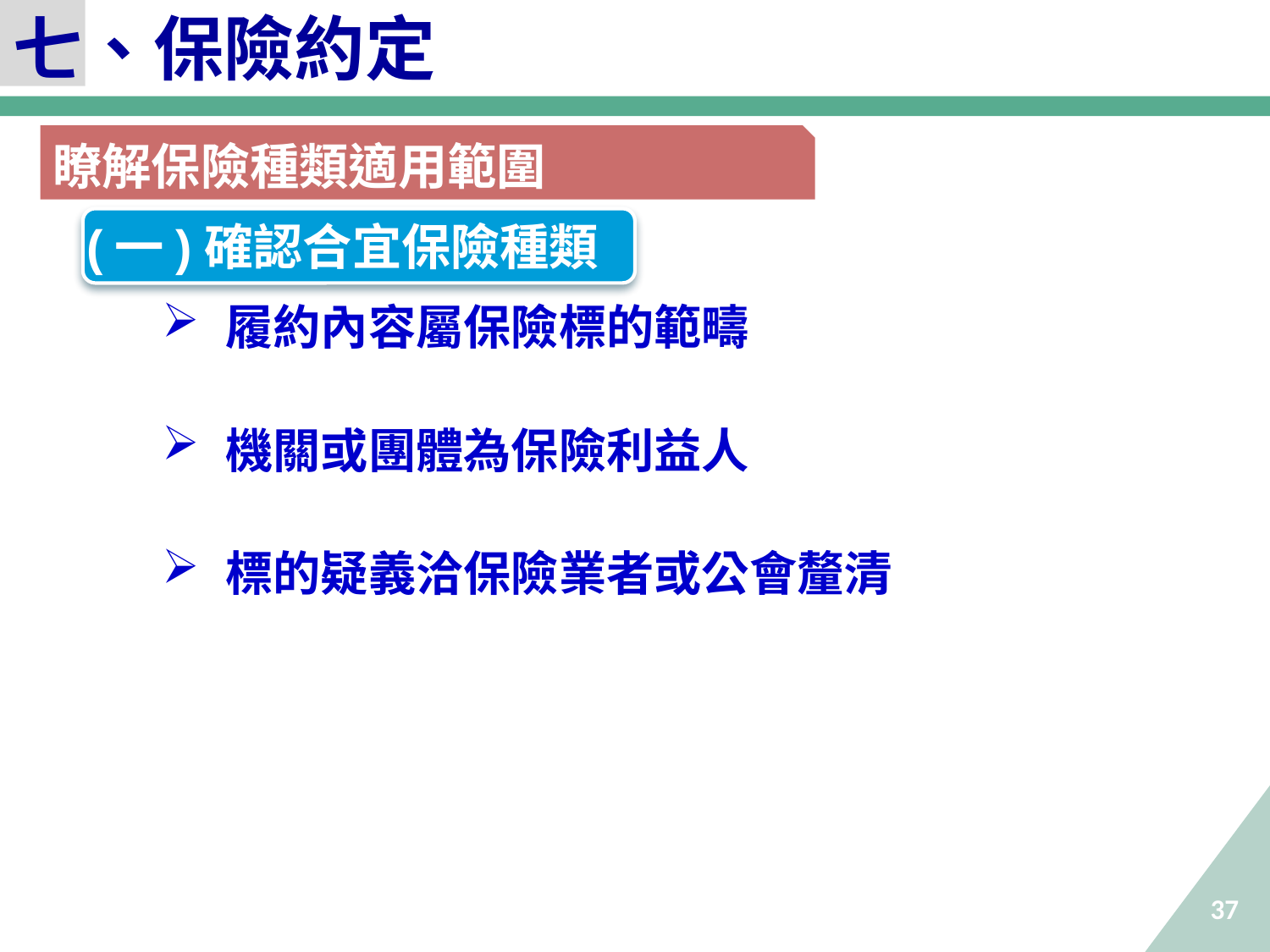

七、保險約定

瞭解保險種類適用範圍
(一)確認合宜保險種類

履約內容屬保險標的範疇

機關或團體為保險利益人

標的疑義洽保險業者或公會釐清

37